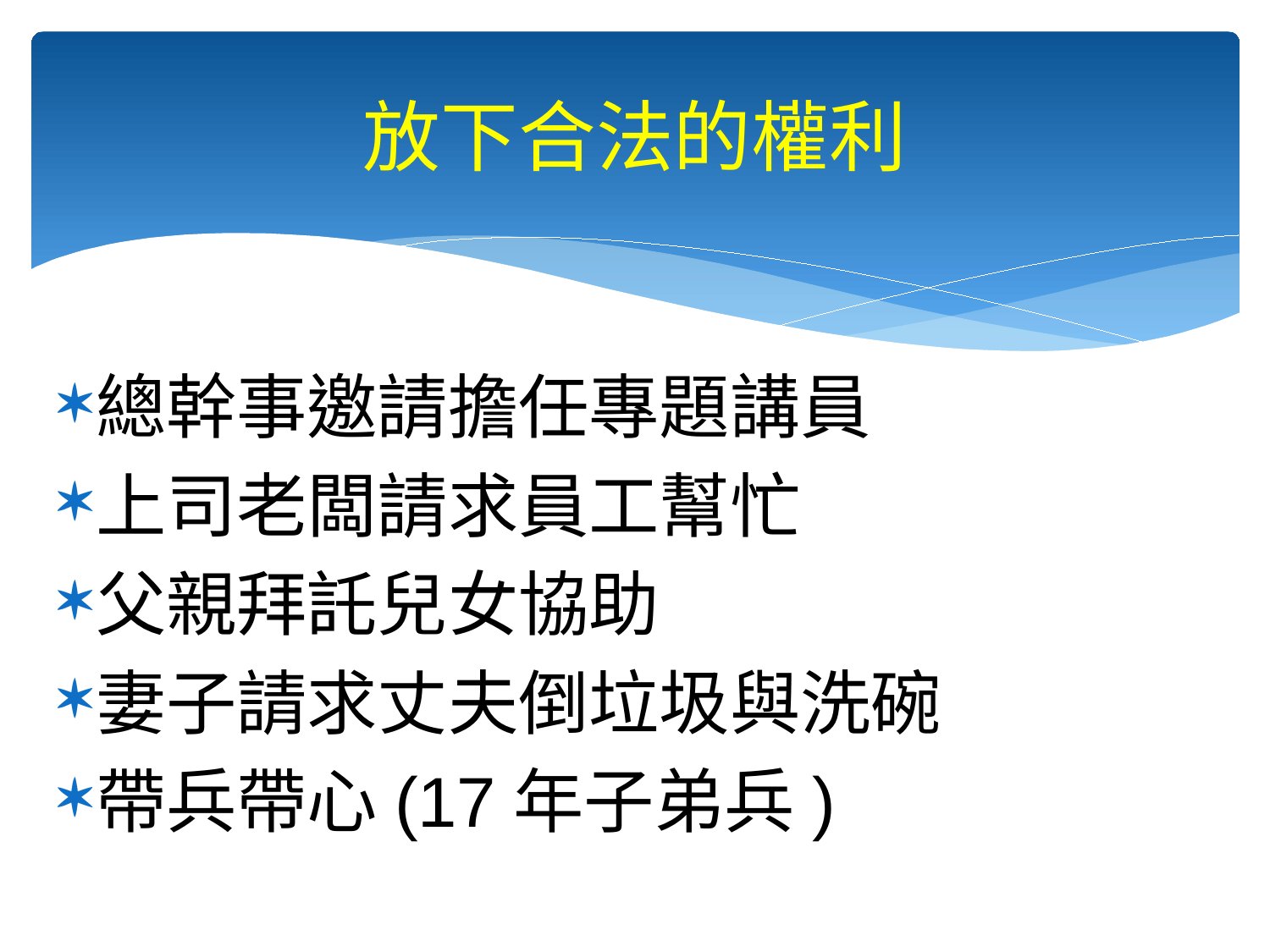

# 放下合法的權利
總幹事邀請擔任專題講員
上司老闆請求員工幫忙
父親拜託兒女協助
妻子請求丈夫倒垃圾與洗碗
帶兵帶心(17年子弟兵)